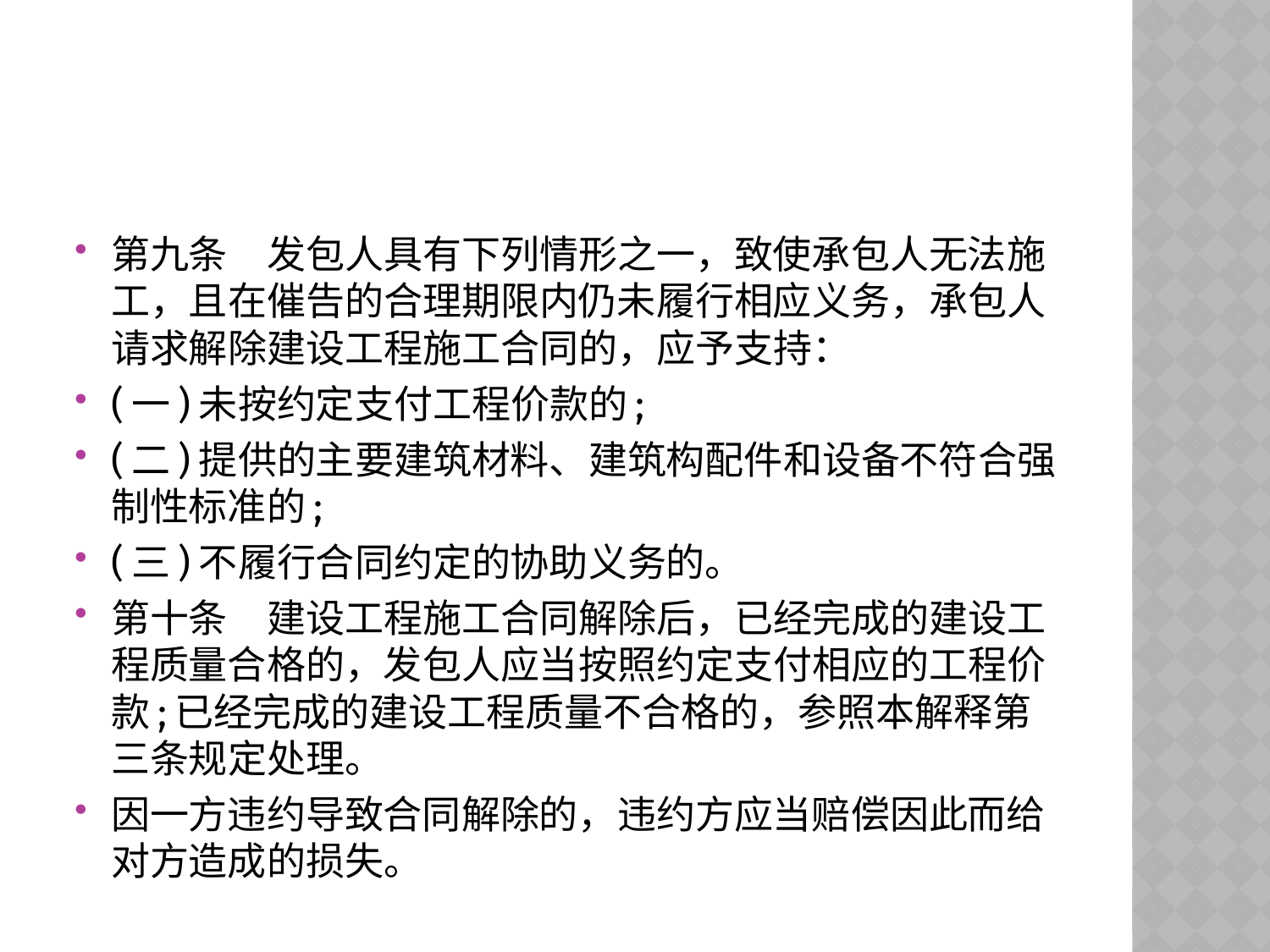

#
第九条　发包人具有下列情形之一，致使承包人无法施工，且在催告的合理期限内仍未履行相应义务，承包人请求解除建设工程施工合同的，应予支持：
(一)未按约定支付工程价款的;
(二)提供的主要建筑材料、建筑构配件和设备不符合强制性标准的;
(三)不履行合同约定的协助义务的。
第十条　建设工程施工合同解除后，已经完成的建设工程质量合格的，发包人应当按照约定支付相应的工程价款;已经完成的建设工程质量不合格的，参照本解释第三条规定处理。
因一方违约导致合同解除的，违约方应当赔偿因此而给对方造成的损失。